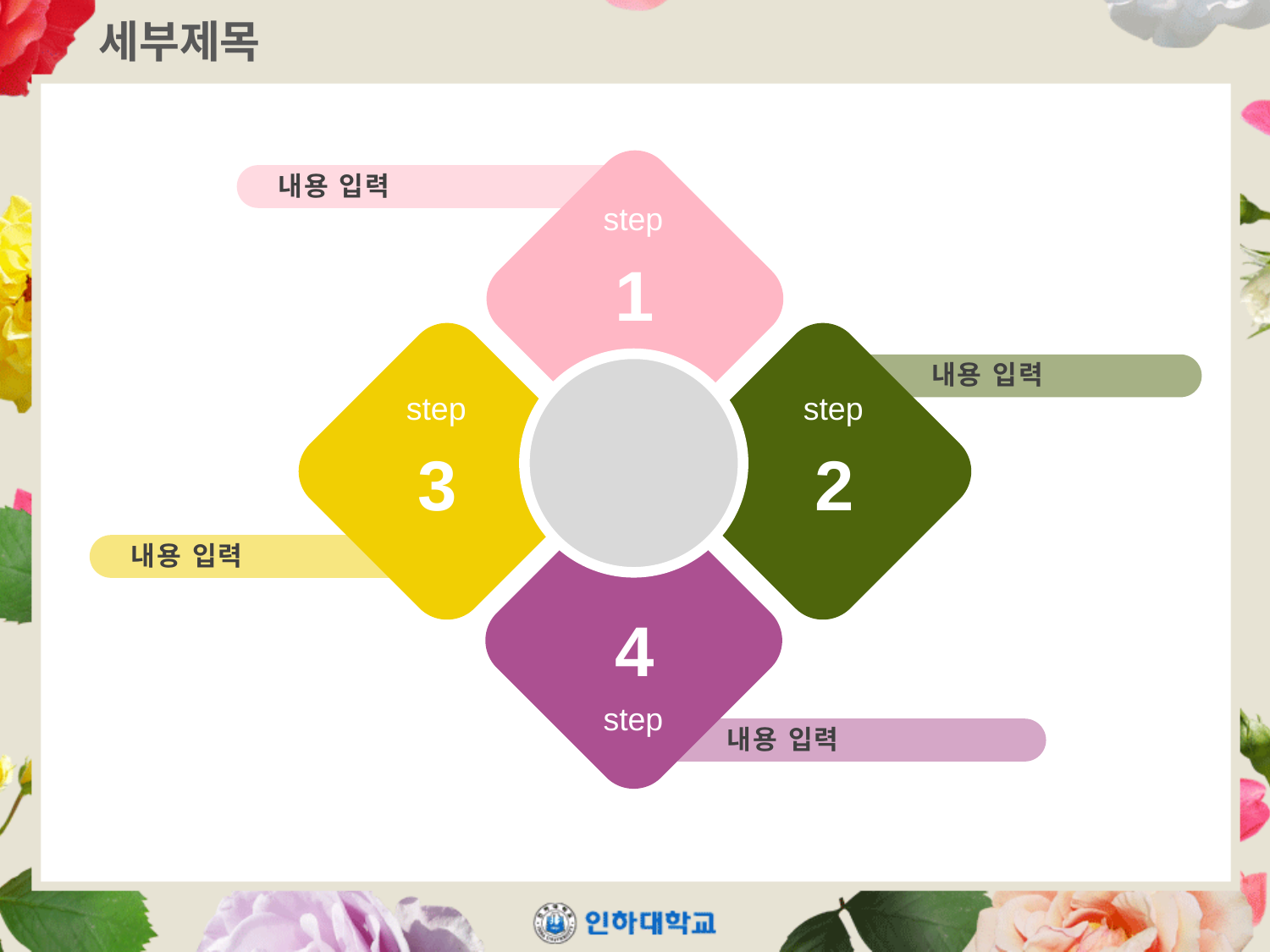

# 세부제목
내용 입력

step
1
내용 입력

step
step
3
2

내용 입력

4
step
내용 입력